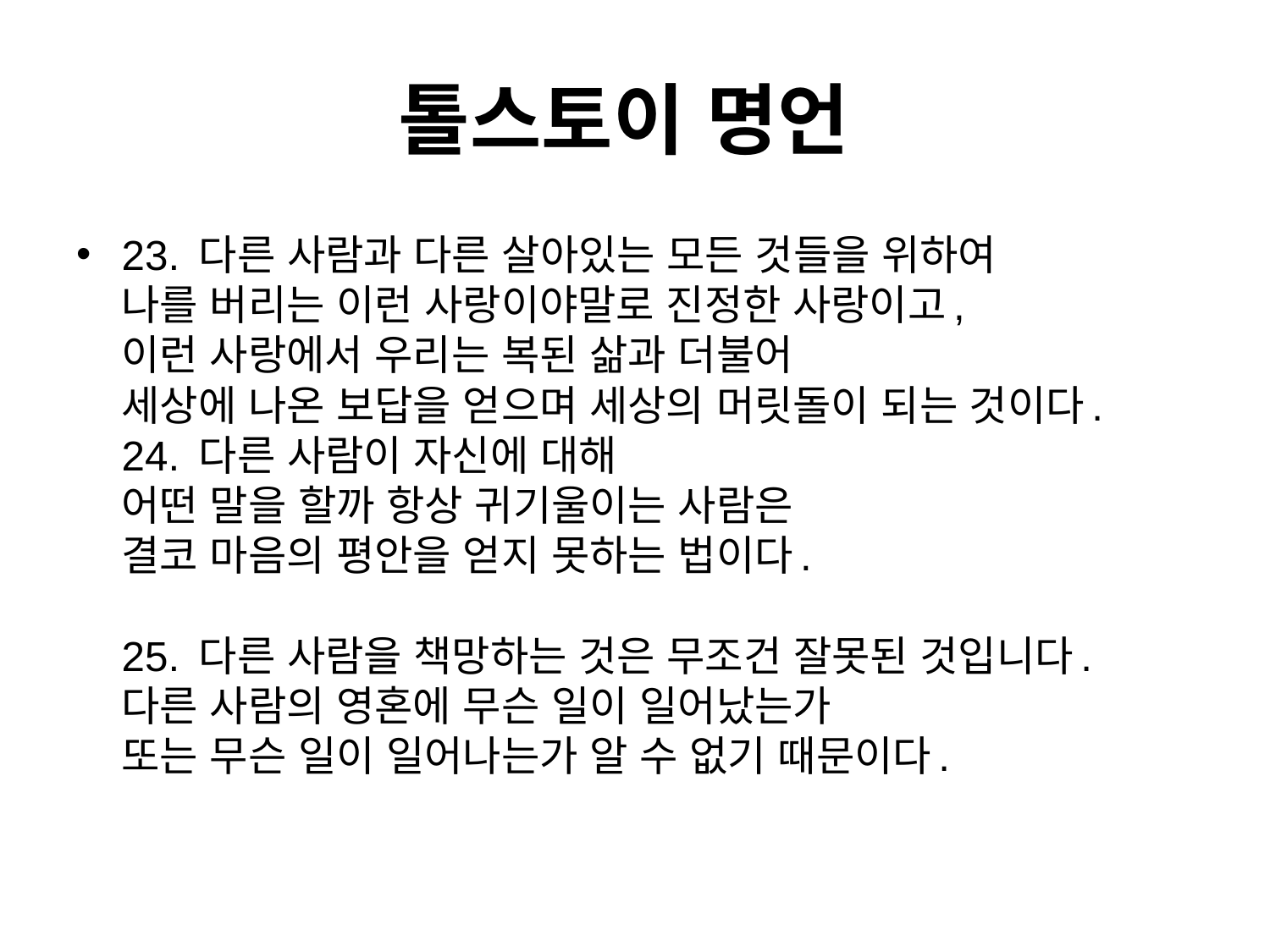

# 톨스토이 명언
23. 다른 사람과 다른 살아있는 모든 것들을 위하여
나를 버리는 이런 사랑이야말로 진정한 사랑이고,
이런 사랑에서 우리는 복된 삶과 더불어
세상에 나온 보답을 얻으며 세상의 머릿돌이 되는 것이다.
24. 다른 사람이 자신에 대해
어떤 말을 할까 항상 귀기울이는 사람은
결코 마음의 평안을 얻지 못하는 법이다.
25. 다른 사람을 책망하는 것은 무조건 잘못된 것입니다.
다른 사람의 영혼에 무슨 일이 일어났는가
또는 무슨 일이 일어나는가 알 수 없기 때문이다.